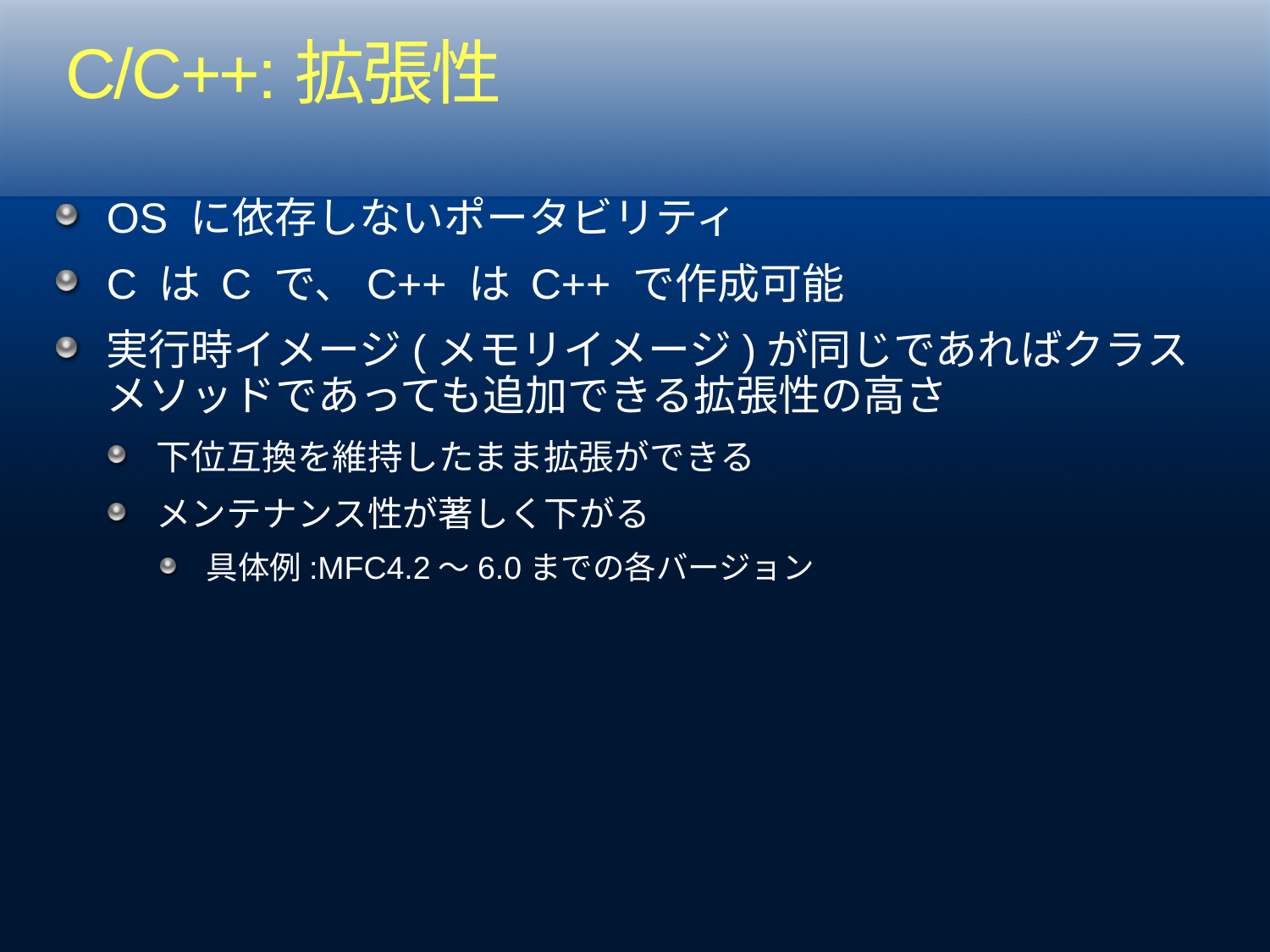

# C/C++:拡張性
OS に依存しないポータビリティ
C は C で、C++ は C++ で作成可能
実行時イメージ(メモリイメージ)が同じであればクラスメソッドであっても追加できる拡張性の高さ
下位互換を維持したまま拡張ができる
メンテナンス性が著しく下がる
具体例:MFC4.2～6.0までの各バージョン